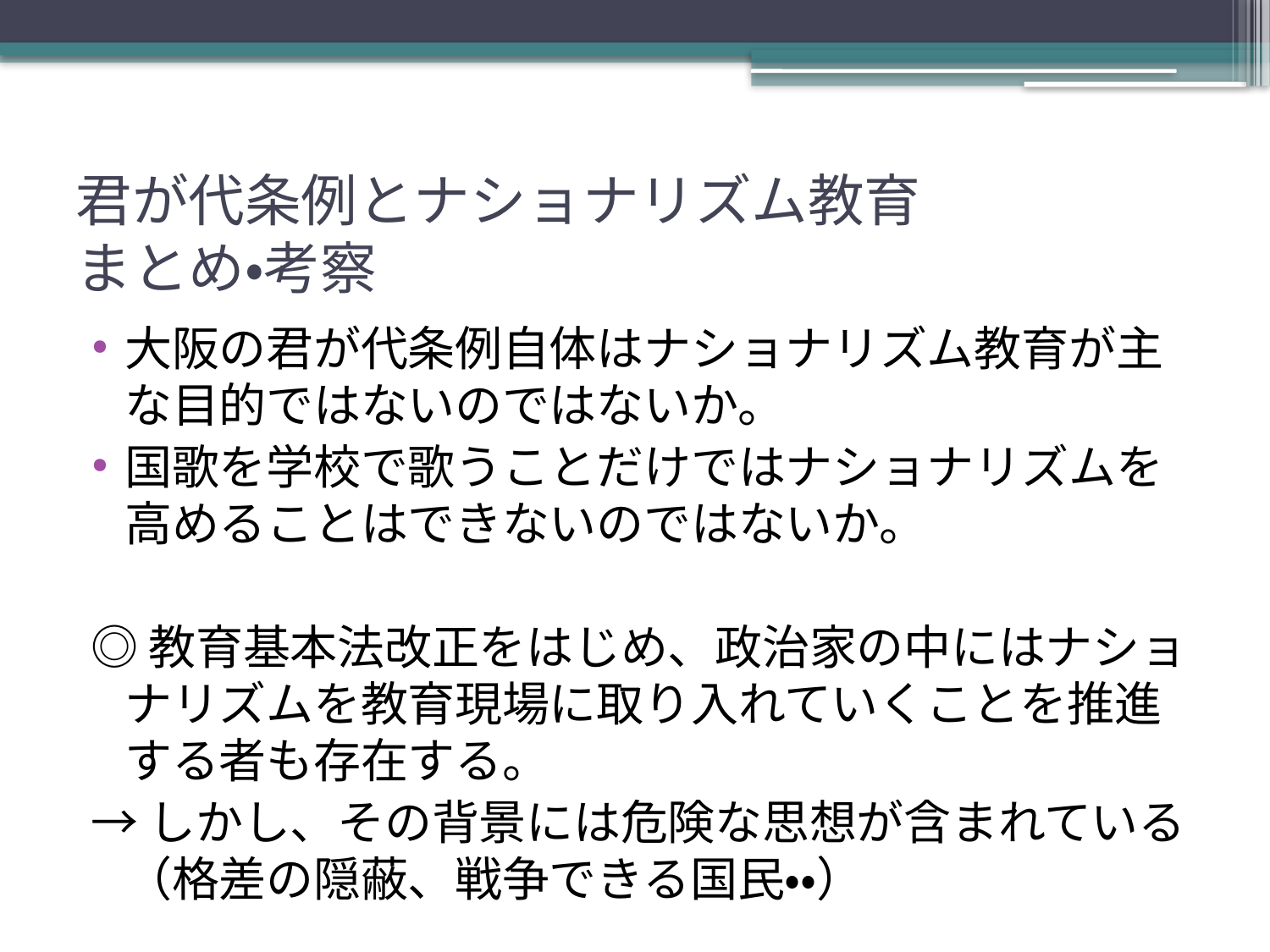

# 君が代条例とナショナリズム教育 まとめ・考察
大阪の君が代条例自体はナショナリズム教育が主な目的ではないのではないか。
国歌を学校で歌うことだけではナショナリズムを高めることはできないのではないか。

◎教育基本法改正をはじめ、政治家の中にはナショナリズムを教育現場に取り入れていくことを推進する者も存在する。
→しかし、その背景には危険な思想が含まれている（格差の隠蔽、戦争できる国民・・）